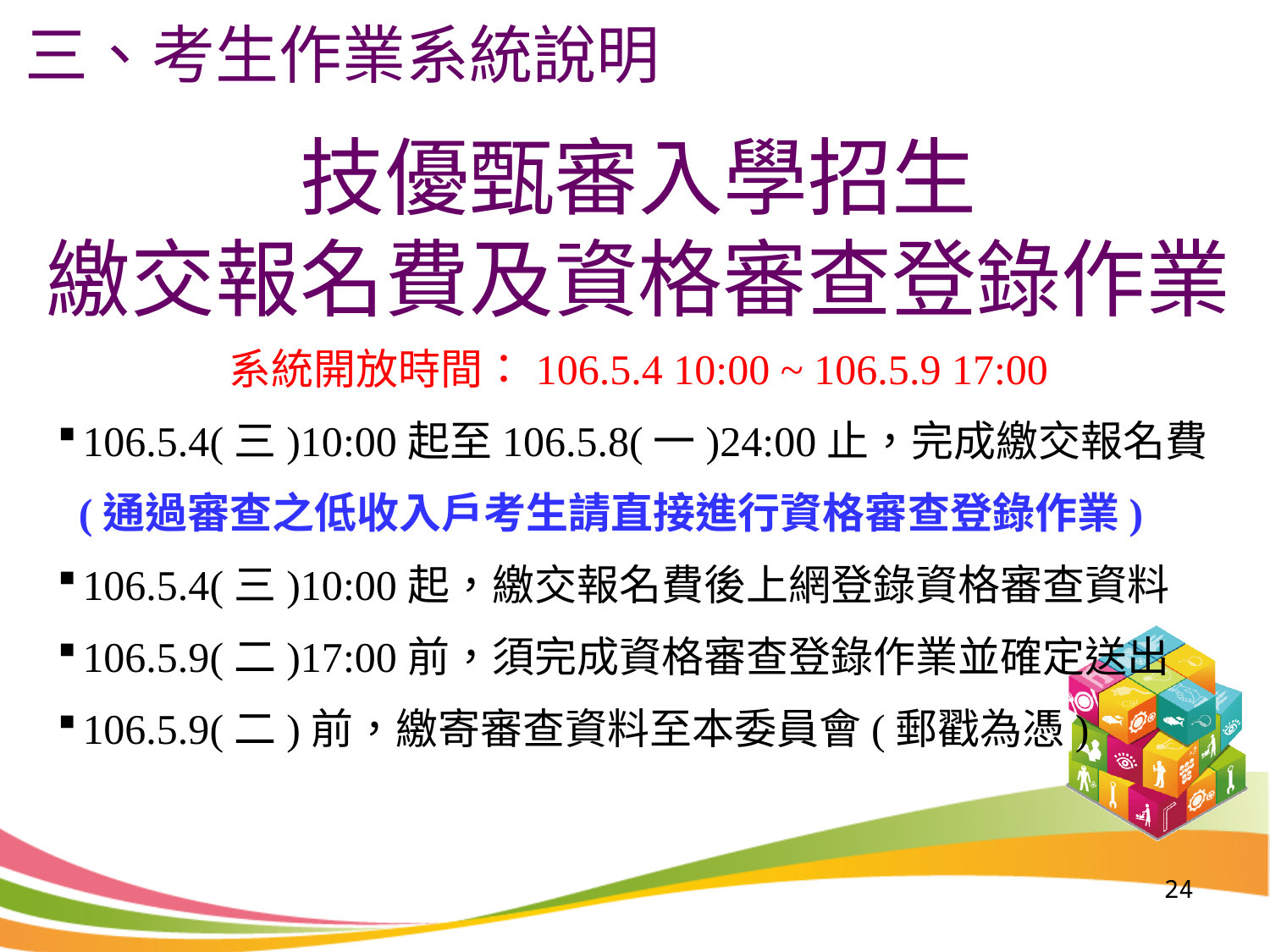

三

三、考生作業系統說明

技優甄審入學招生
繳交報名費及資格審查登錄作業
系統開放時間：106.5.4 10:00 ~ 106.5.9 17:00
106.5.4(三)10:00起至106.5.8(一)24:00止，完成繳交報名費
  (通過審查之低收入戶考生請直接進行資格審查登錄作業)
106.5.4(三)10:00起，繳交報名費後上網登錄資格審查資料
106.5.9(二)17:00前，須完成資格審查登錄作業並確定送出
106.5.9(二)前，繳寄審查資料至本委員會(郵戳為憑)

24